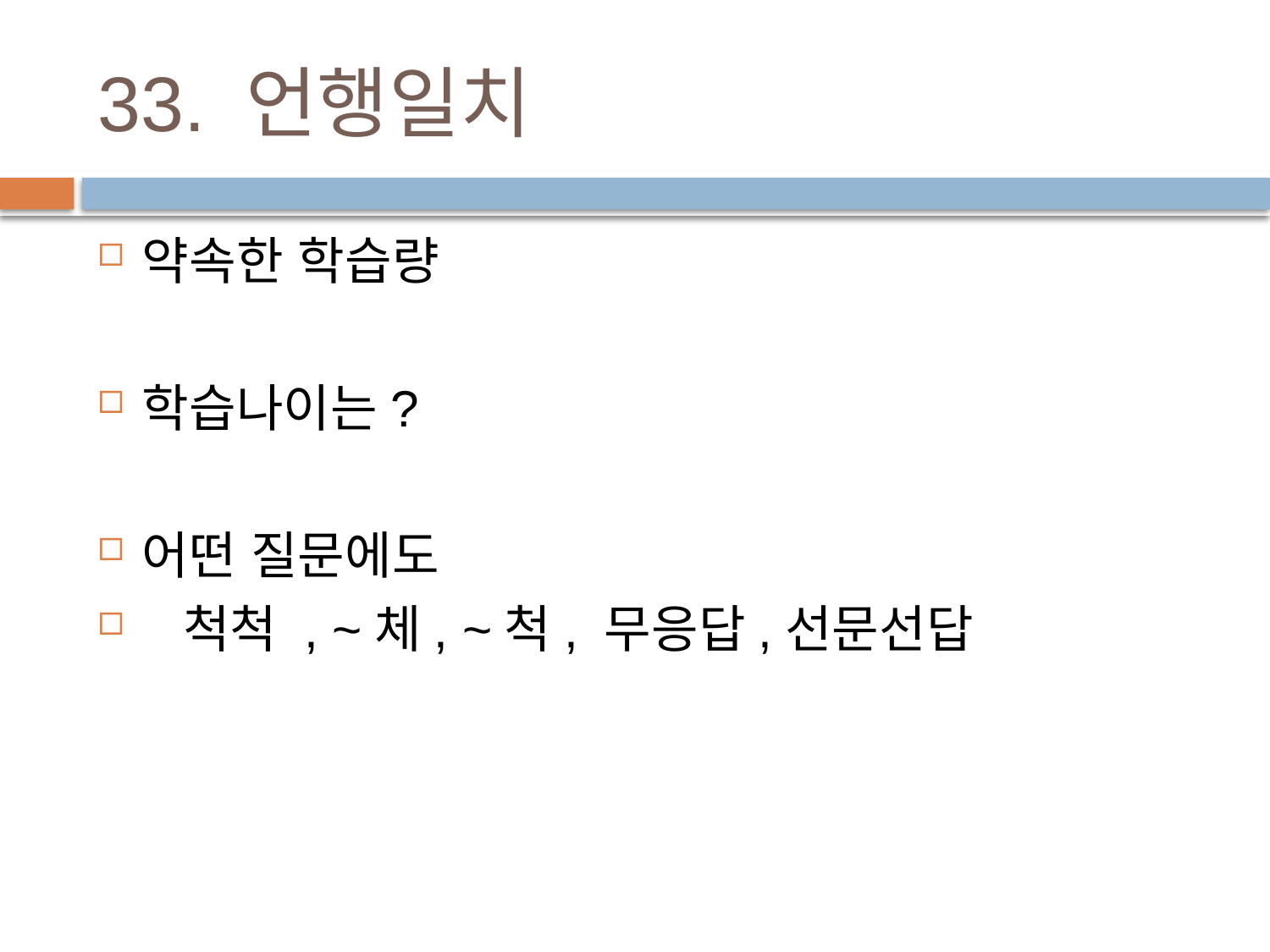

# 33. 언행일치
약속한 학습량

학습나이는?

어떤 질문에도
  척척 , ~체, ~척, 무응답,선문선답